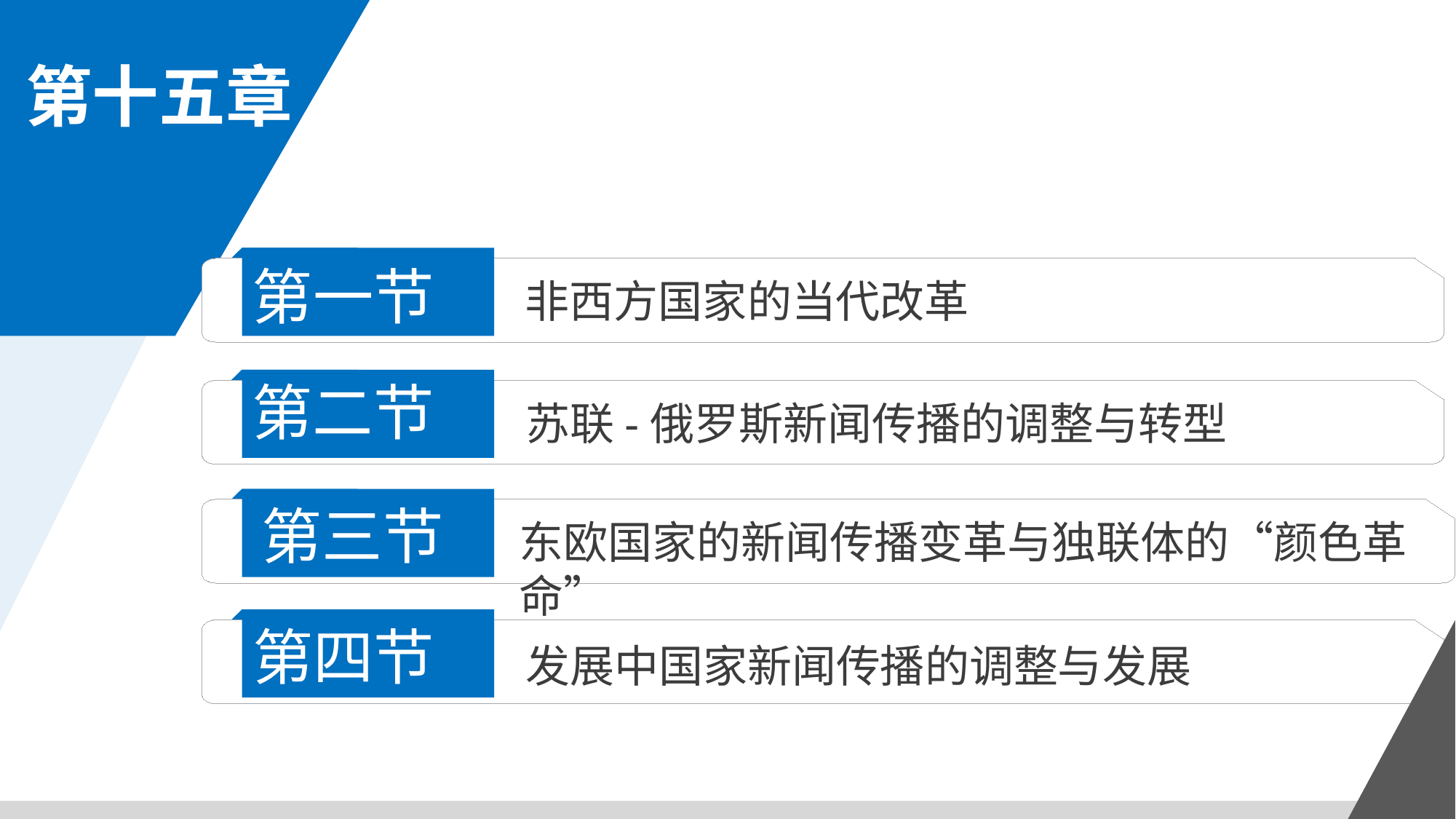

第十五章

第一节

非西方国家的当代改革
第二节

苏联-俄罗斯新闻传播的调整与转型

第三节

东欧国家的新闻传播变革与独联体的“颜色革命”

第四节

发展中国家新闻传播的调整与发展